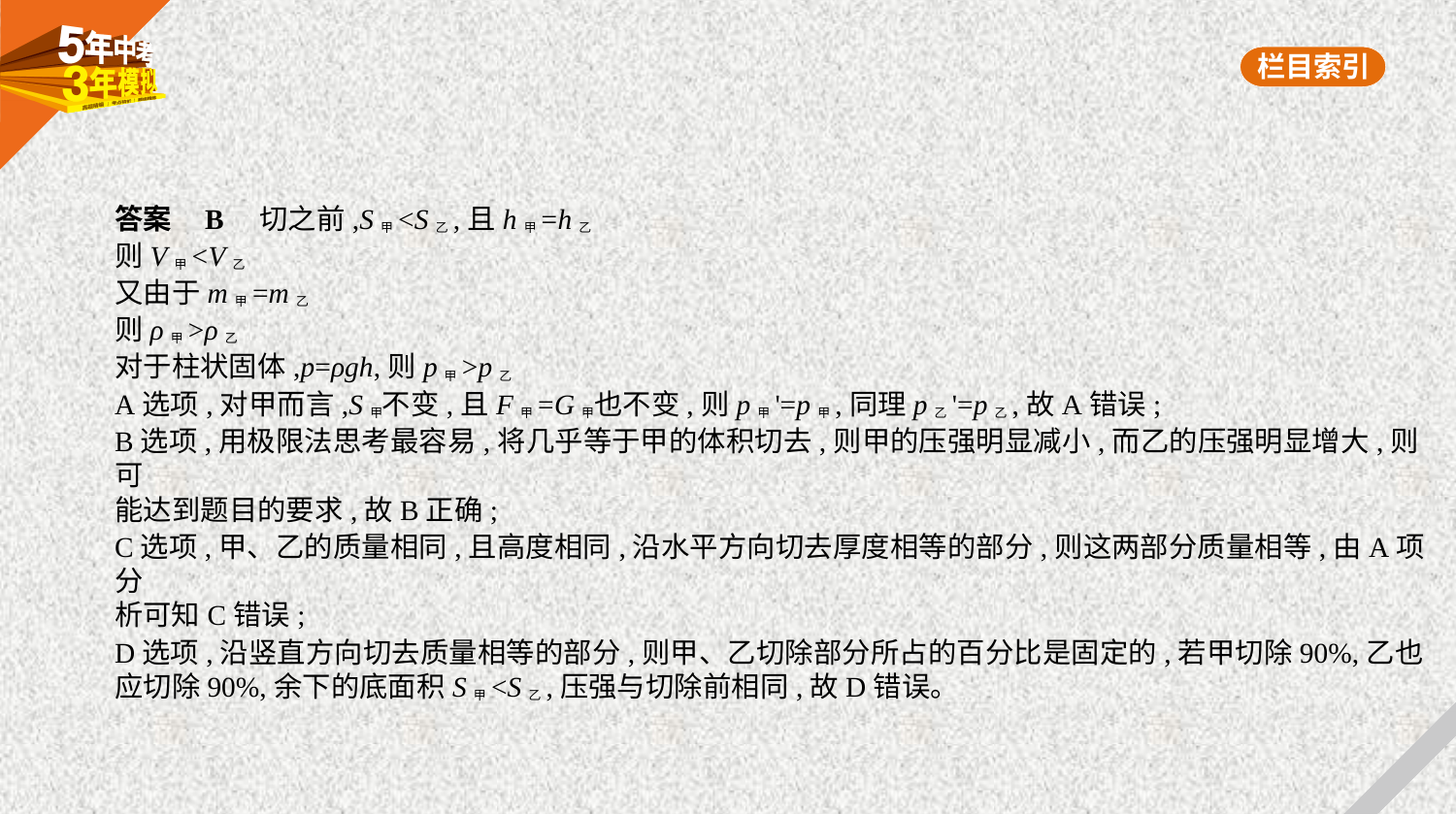

答案    B　切之前,S甲<S乙,且h甲=h乙
则V甲<V乙
又由于m甲=m乙
则ρ甲>ρ乙
对于柱状固体,p=ρgh,则p甲>p乙
A选项,对甲而言,S甲不变,且F甲=G甲也不变,则p甲'=p甲,同理p乙'=p乙,故A错误;
B选项,用极限法思考最容易,将几乎等于甲的体积切去,则甲的压强明显减小,而乙的压强明显增大,则可
能达到题目的要求,故B正确;
C选项,甲、乙的质量相同,且高度相同,沿水平方向切去厚度相等的部分,则这两部分质量相等,由A项分
析可知C错误;
D选项,沿竖直方向切去质量相等的部分,则甲、乙切除部分所占的百分比是固定的,若甲切除90%,乙也
应切除90%,余下的底面积S甲<S乙,压强与切除前相同,故D错误。